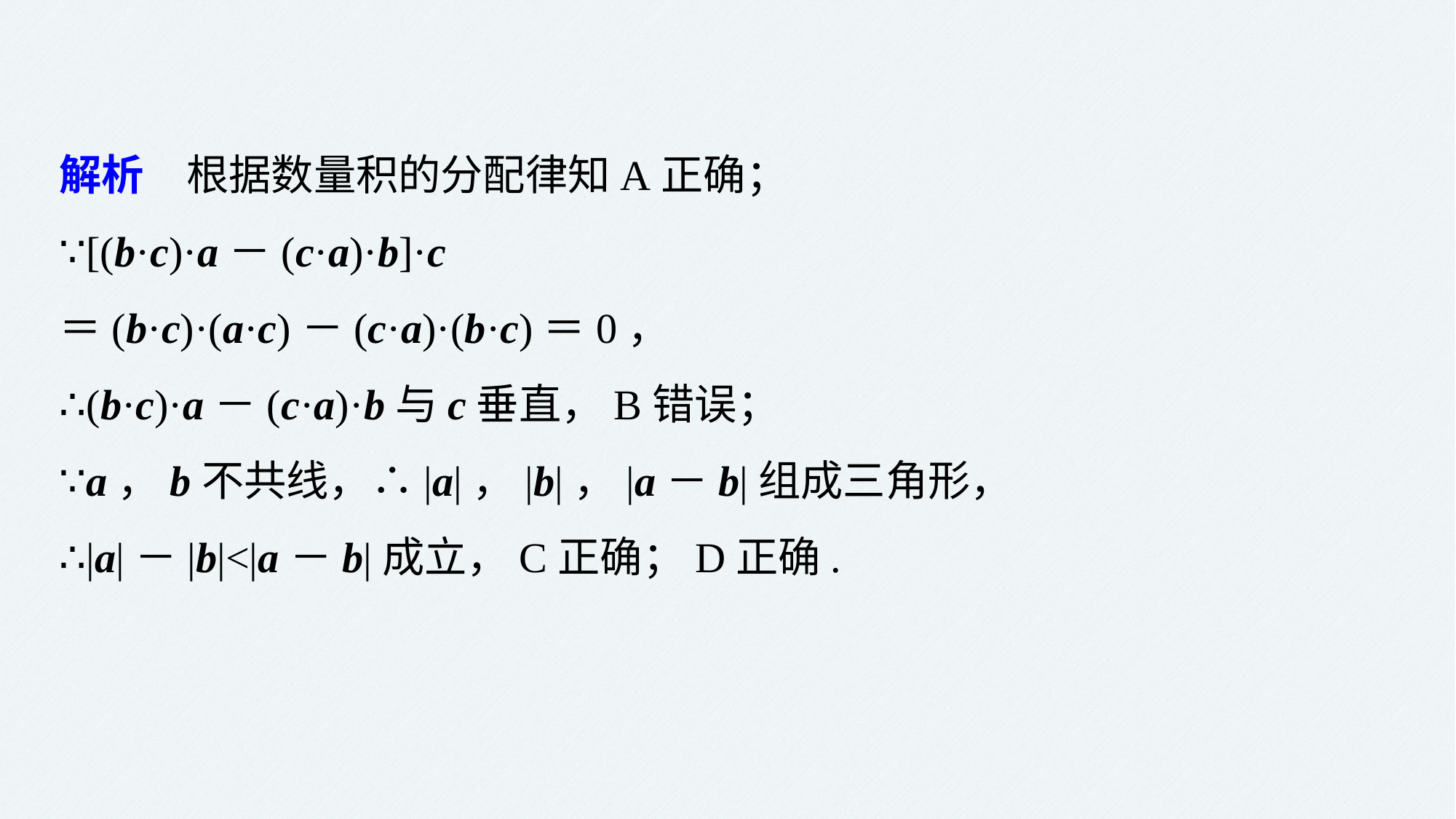

解析　根据数量积的分配律知A正确；
∵[(b·c)·a－(c·a)·b]·c
＝(b·c)·(a·c)－(c·a)·(b·c)＝0，
∴(b·c)·a－(c·a)·b与c垂直，B错误；
∵a，b不共线，∴|a|，|b|，|a－b|组成三角形，
∴|a|－|b|<|a－b|成立，C正确；D正确.